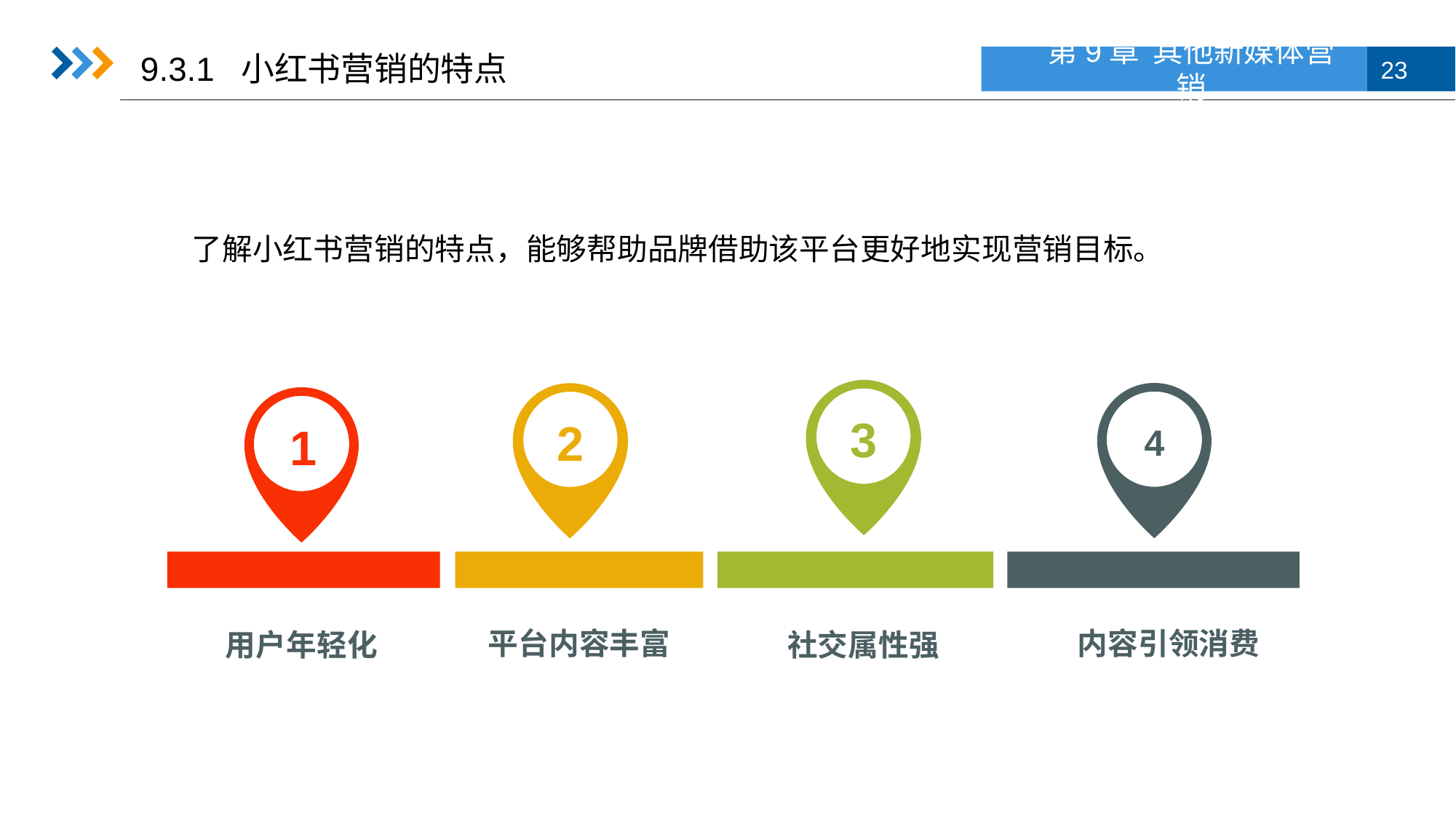

9.3.1  小红书营销的特点
了解小红书营销的特点，能够帮助品牌借助该平台更好地实现营销目标。

3
2
1
4

平台内容丰富
 内容引领消费
用户年轻化
社交属性强